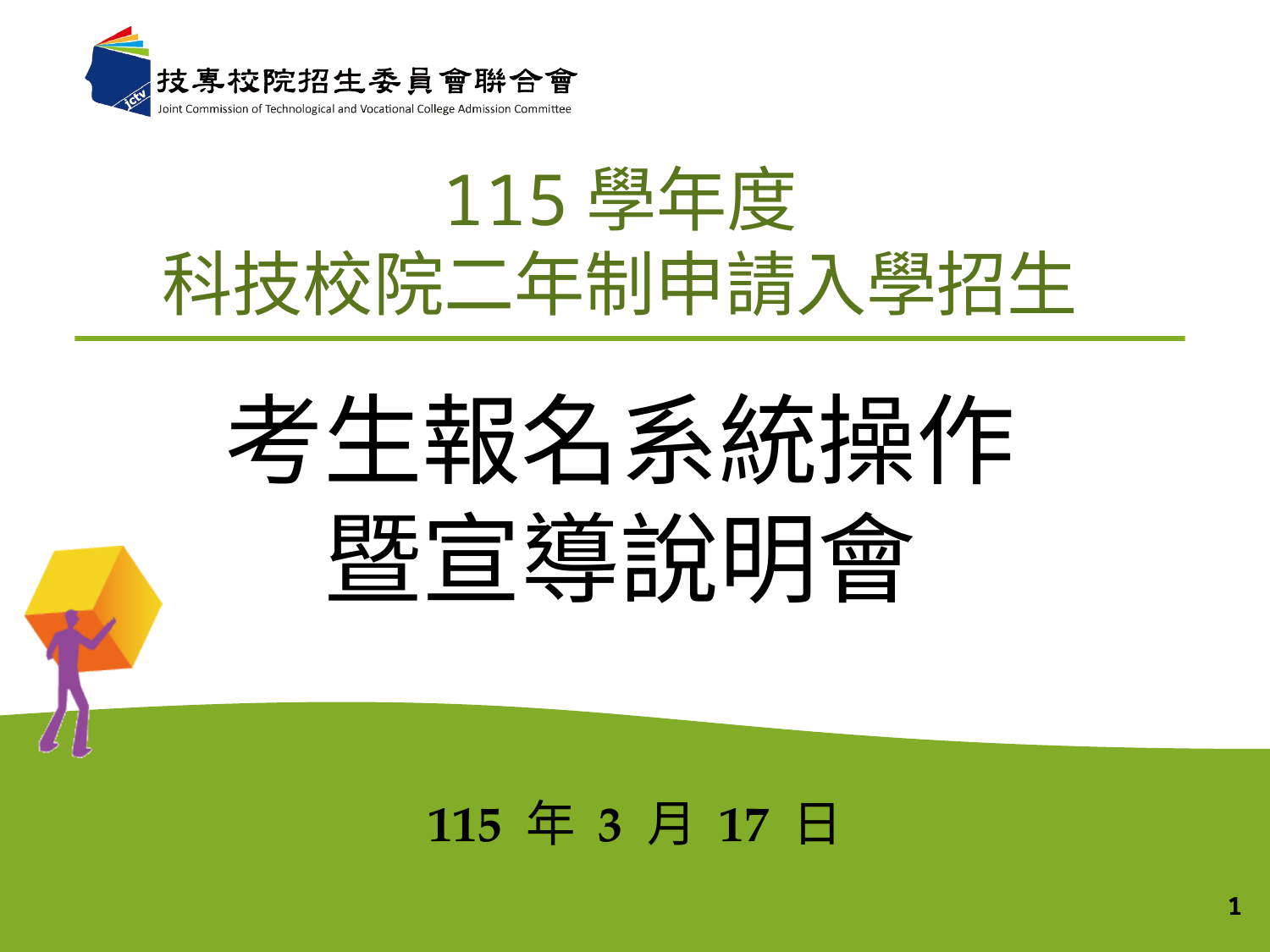

# 115學年度 科技校院二年制申請入學招生
考生報名系統操作
暨宣導說明會
115 年 3 月 17 日
1